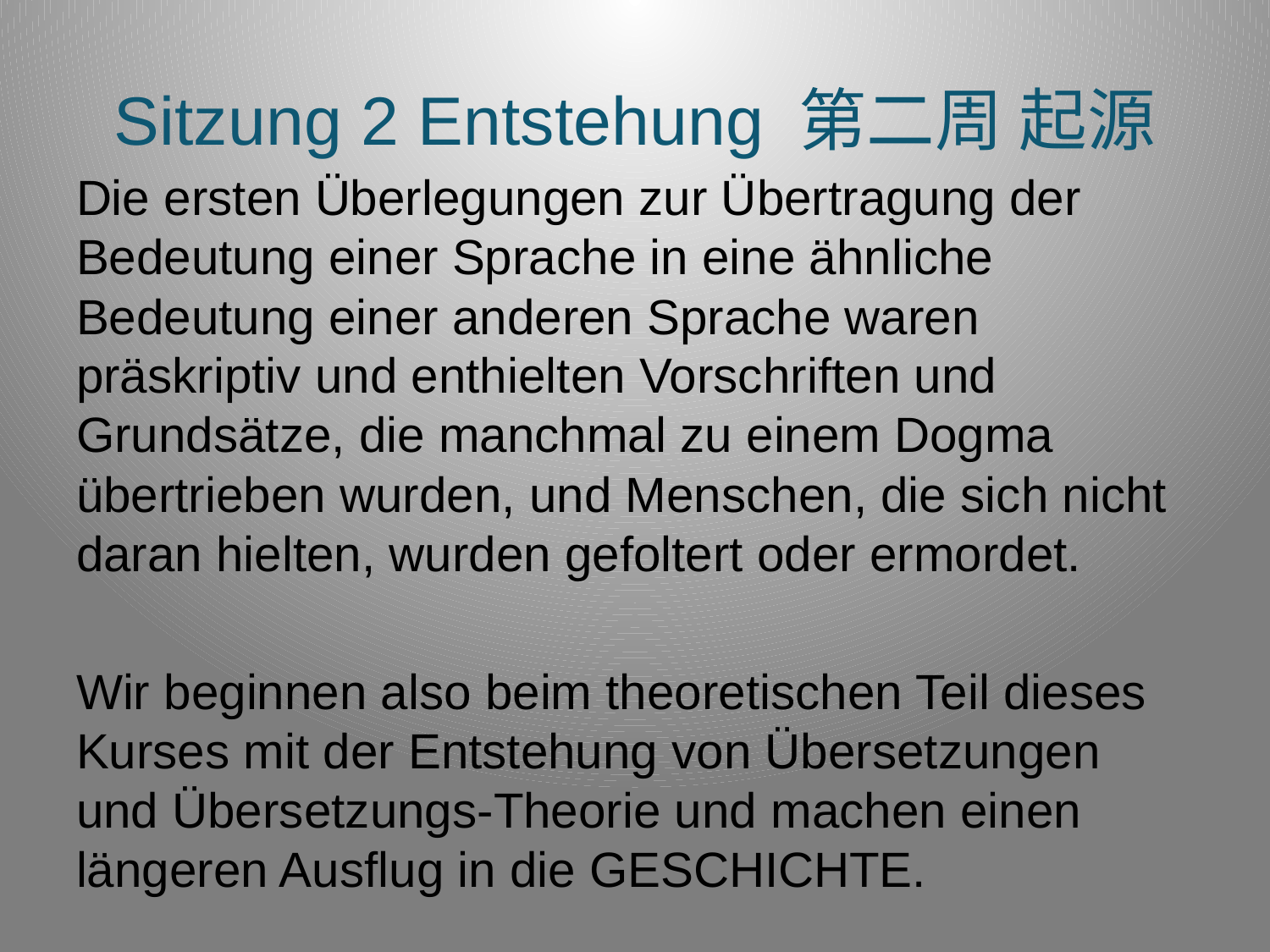

# Sitzung 2 Entstehung 第二周 起源
Die ersten Überlegungen zur Übertragung der Bedeutung einer Sprache in eine ähnliche Bedeutung einer anderen Sprache waren präskriptiv und enthielten Vorschriften und Grundsätze, die manchmal zu einem Dogma übertrieben wurden, und Menschen, die sich nicht daran hielten, wurden gefoltert oder ermordet.

Wir beginnen also beim theoretischen Teil dieses Kurses mit der Entstehung von Übersetzungen und Übersetzungs-Theorie und machen einen längeren Ausflug in die GESCHICHTE.